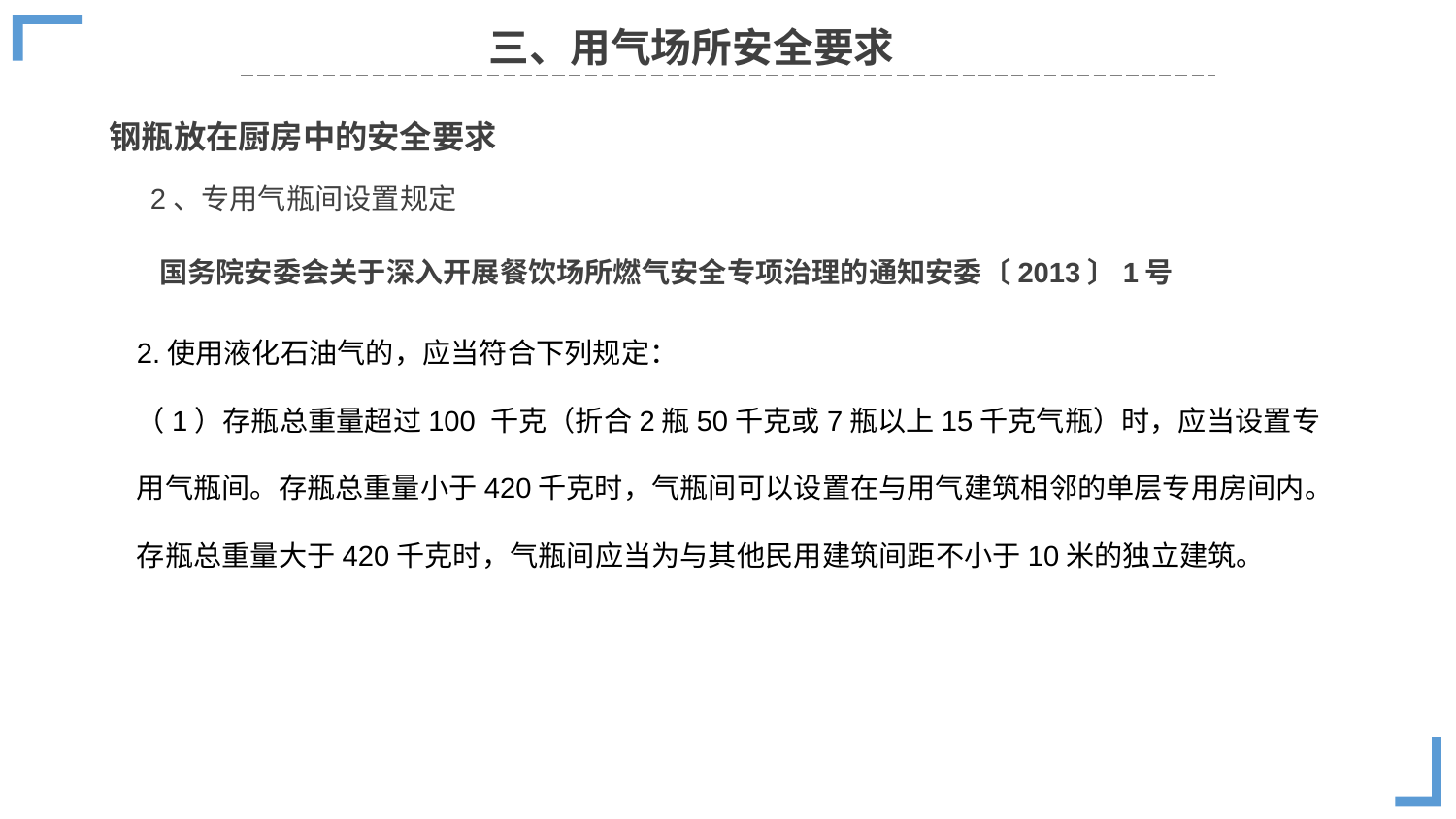

三、用气场所安全要求
钢瓶放在厨房中的安全要求
2、专用气瓶间设置规定
国务院安委会关于深入开展餐饮场所燃气安全专项治理的通知安委〔2013〕1号
2.使用液化石油气的，应当符合下列规定：
（1）存瓶总重量超过100 千克（折合2瓶50千克或7瓶以上15千克气瓶）时，应当设置专用气瓶间。存瓶总重量小于420千克时，气瓶间可以设置在与用气建筑相邻的单层专用房间内。存瓶总重量大于420千克时，气瓶间应当为与其他民用建筑间距不小于10米的独立建筑。